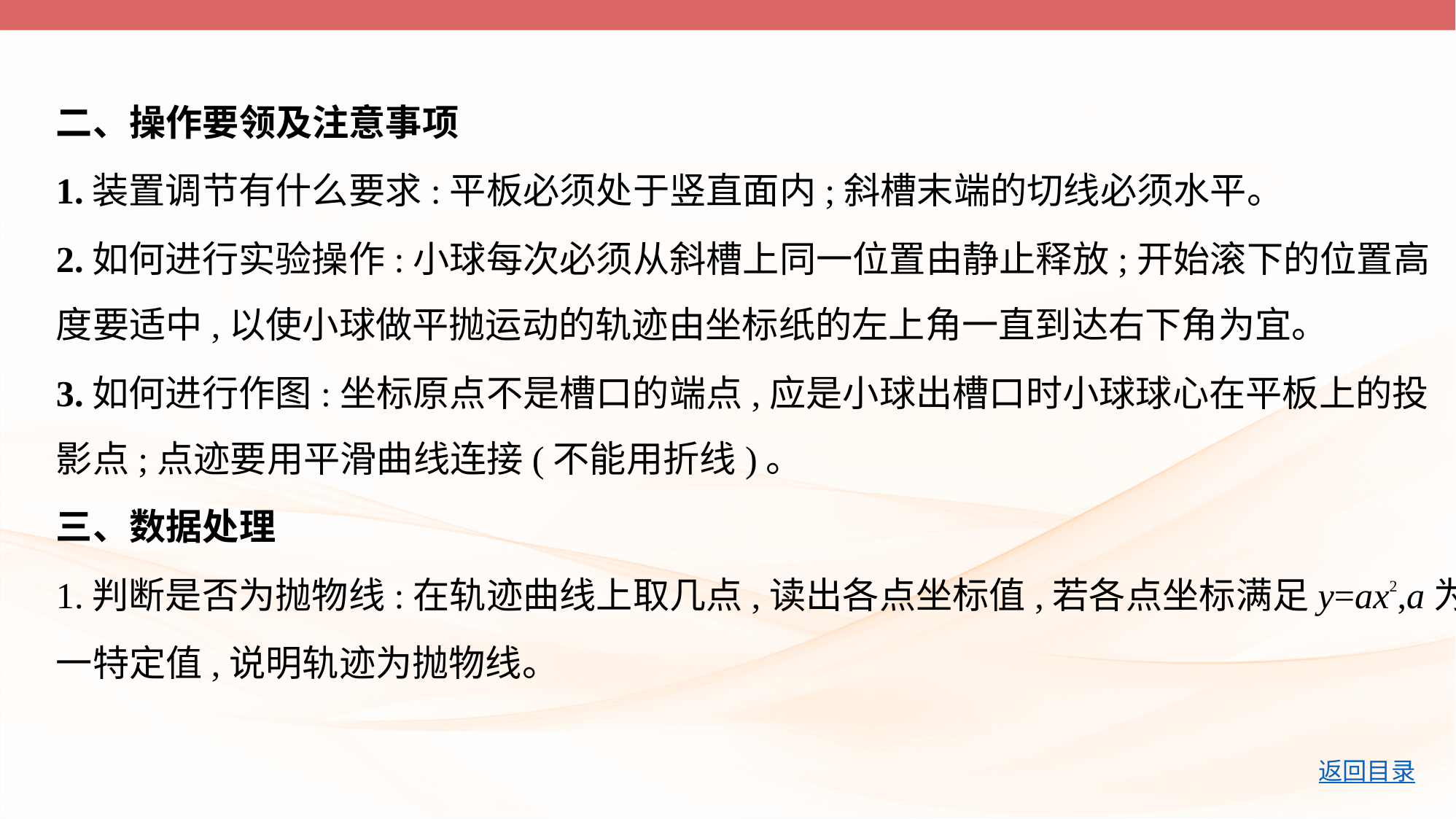

二、操作要领及注意事项
1.装置调节有什么要求:平板必须处于竖直面内;斜槽末端的切线必须水平。
2.如何进行实验操作:小球每次必须从斜槽上同一位置由静止释放;开始滚下的位置高
度要适中,以使小球做平抛运动的轨迹由坐标纸的左上角一直到达右下角为宜。
3.如何进行作图:坐标原点不是槽口的端点,应是小球出槽口时小球球心在平板上的投
影点;点迹要用平滑曲线连接(不能用折线)。
三、数据处理
1.判断是否为抛物线:在轨迹曲线上取几点,读出各点坐标值,若各点坐标满足y=ax2,a为
一特定值,说明轨迹为抛物线。